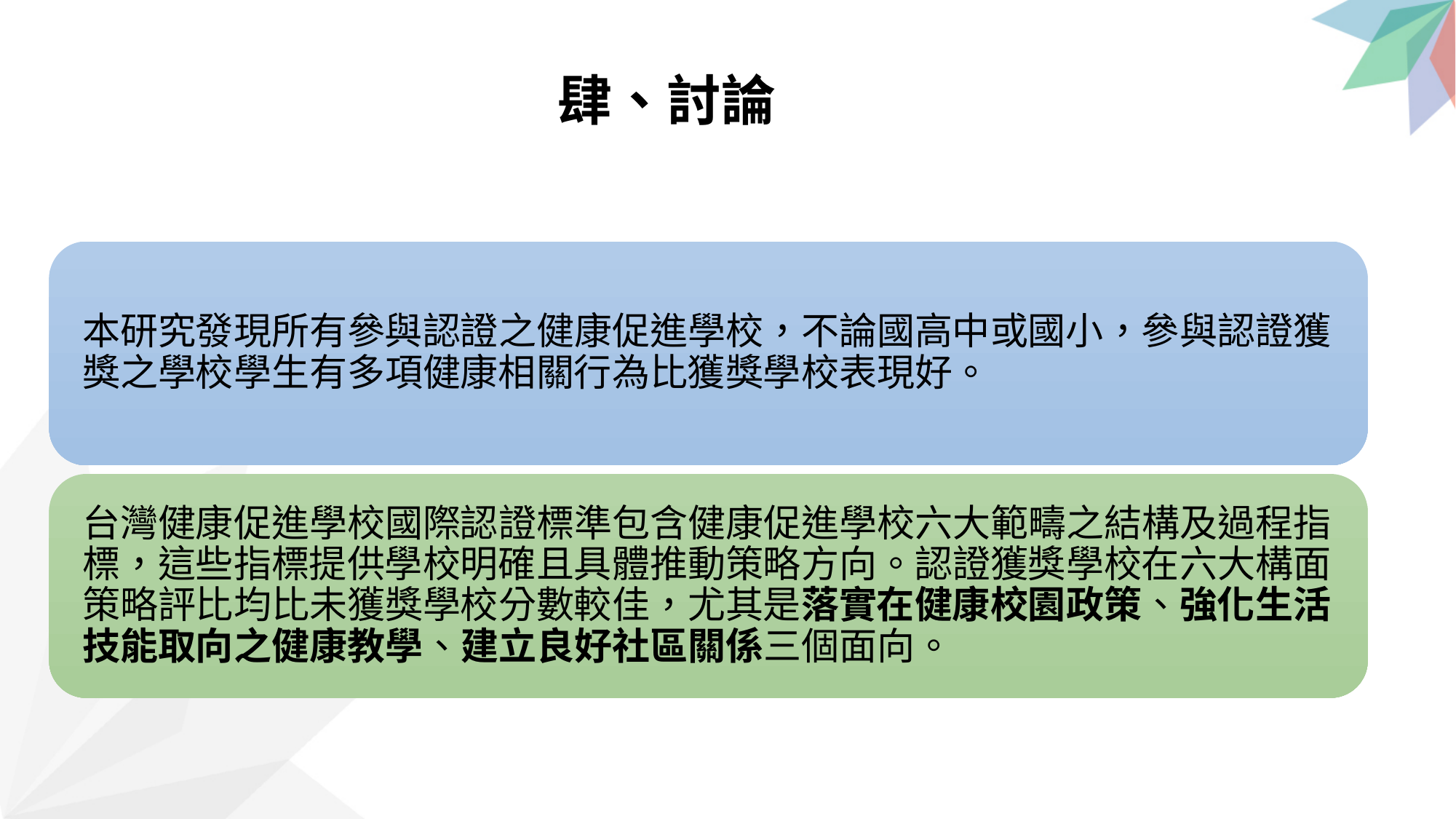

肆、討論
本研究發現所有參與認證之健康促進學校，不論國高中或國小，參與認證獲獎之學校學生有多項健康相關行為比獲獎學校表現好。
台灣健康促進學校國際認證標準包含健康促進學校六大範疇之結構及過程指標，這些指標提供學校明確且具體推動策略方向。認證獲獎學校在六大構面策略評比均比未獲獎學校分數較佳，尤其是落實在健康校園政策、強化生活技能取向之健康教學、建立良好社區關係三個面向。